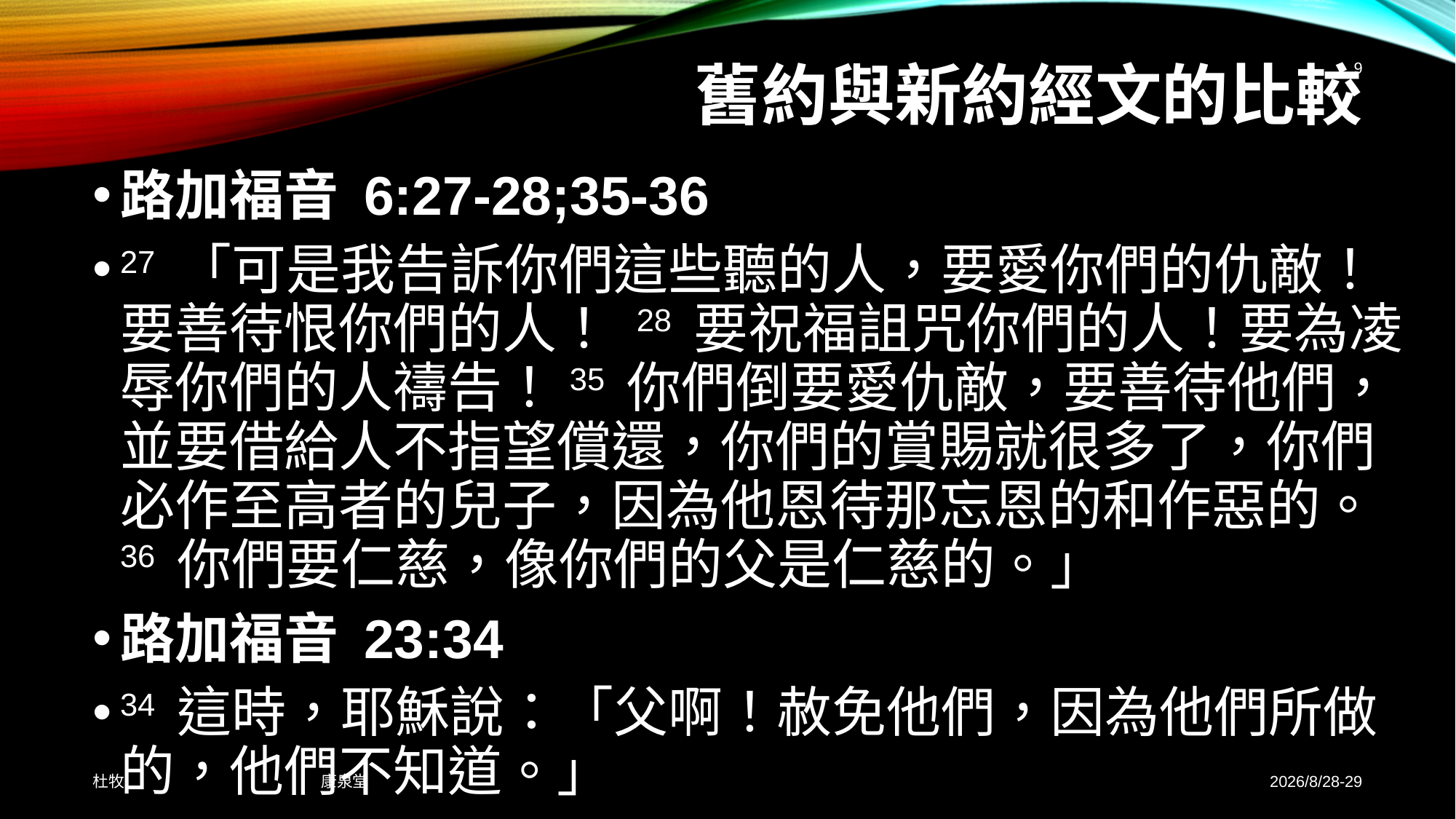

# 舊約與新約經文的比較
9
路加福音 6:27-28;35-36
27 「可是我告訴你們這些聽的人，要愛你們的仇敵！要善待恨你們的人！ 28 要祝福詛咒你們的人！要為凌辱你們的人禱告！35 你們倒要愛仇敵，要善待他們，並要借給人不指望償還，你們的賞賜就很多了，你們必作至高者的兒子，因為他恩待那忘恩的和作惡的。 36 你們要仁慈，像你們的父是仁慈的。」
路加福音 23:34
34 這時，耶穌說：「父啊！赦免他們，因為他們所做的，他們不知道。」

杜牧                                                         康泉堂
2026/8/28-29